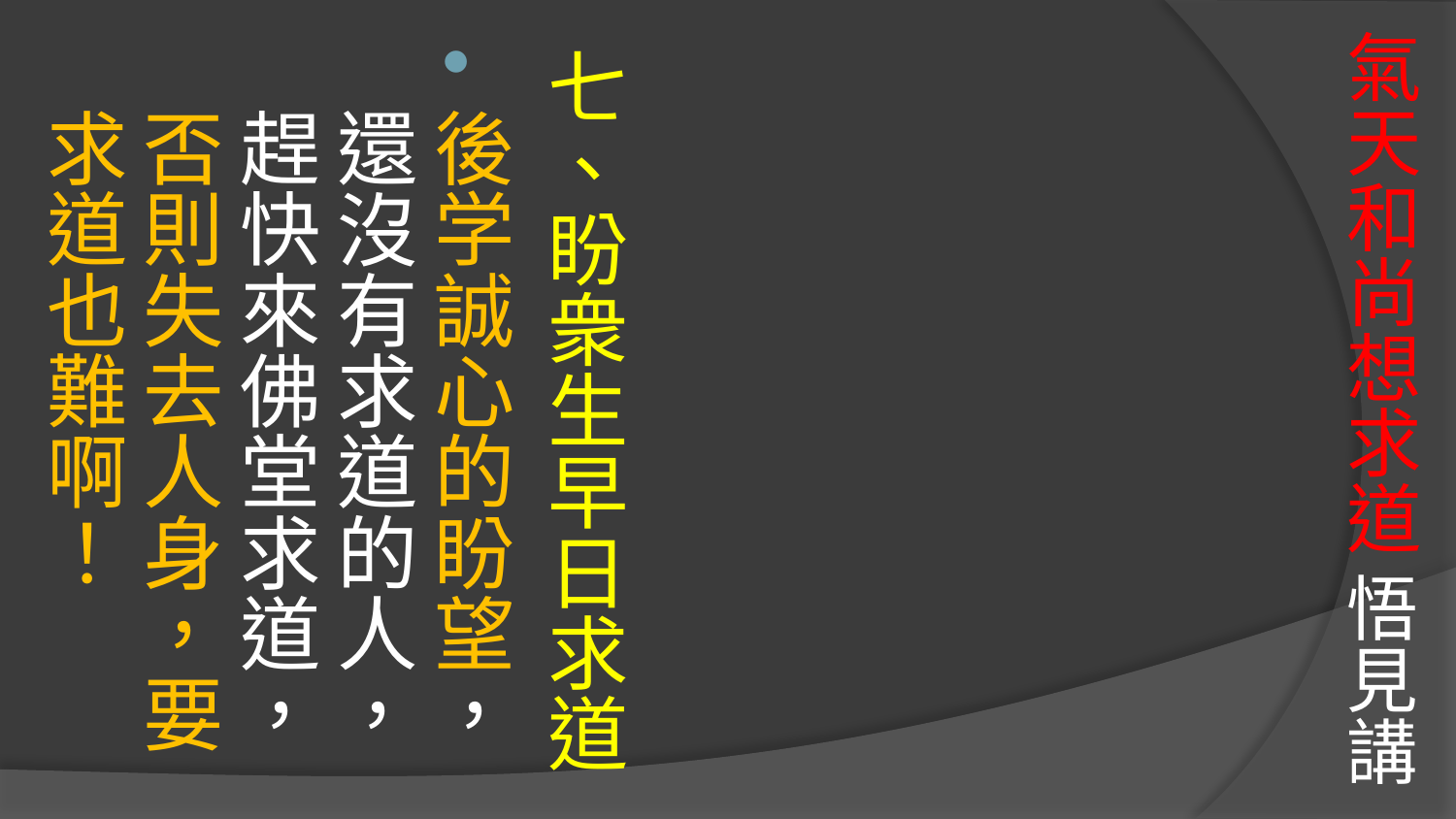

# 氣天和尚想求道 悟見講
七、盼衆生早日求道
後学誠心的盼望，還沒有求道的人，趕快來佛堂求道，否則失去人身，要求道也難啊！